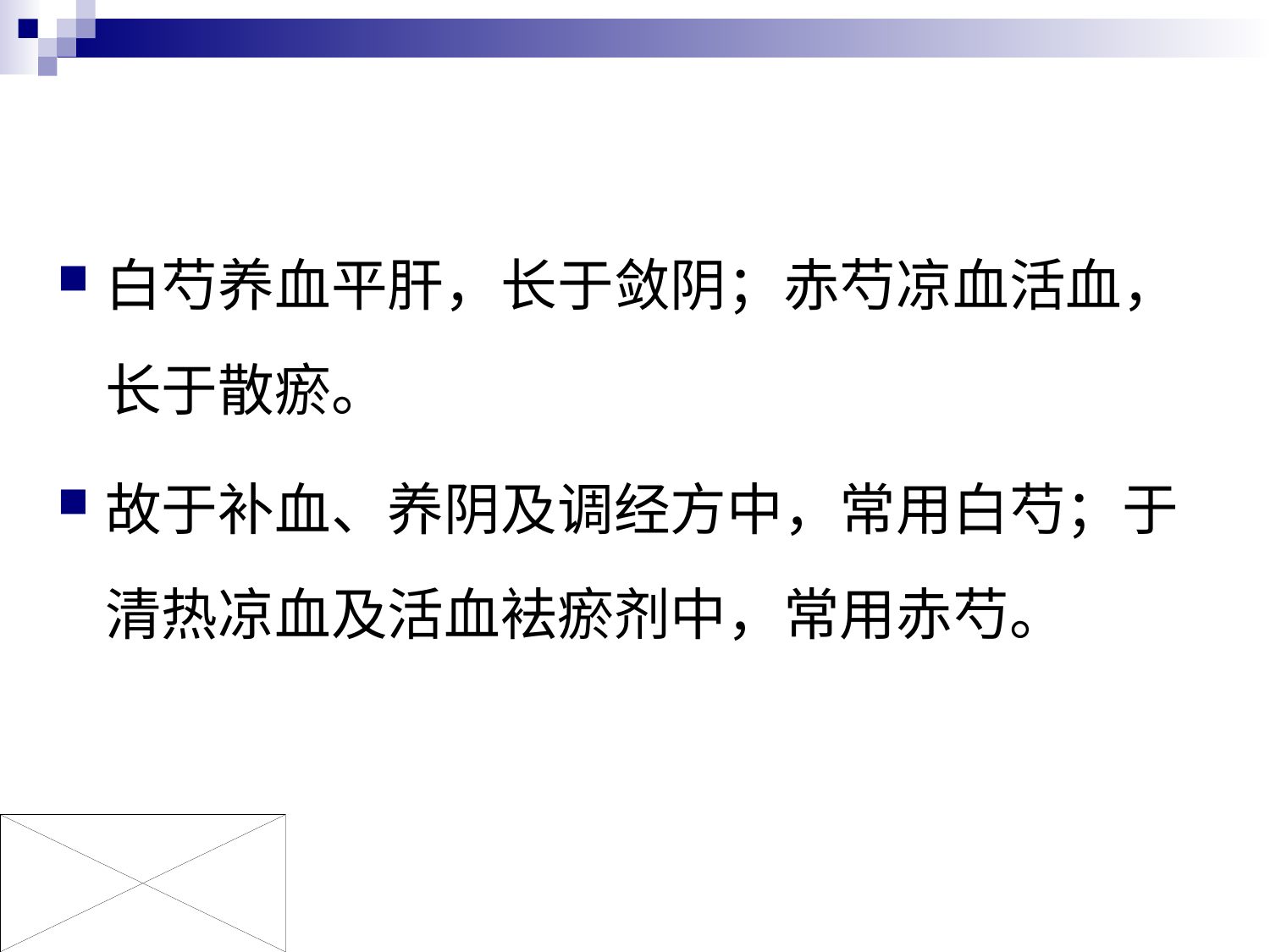

# 白芍养血平肝，长于敛阴；赤芍凉血活血，长于散瘀。
故于补血、养阴及调经方中，常用白芍；于清热凉血及活血袪瘀剂中，常用赤芍。